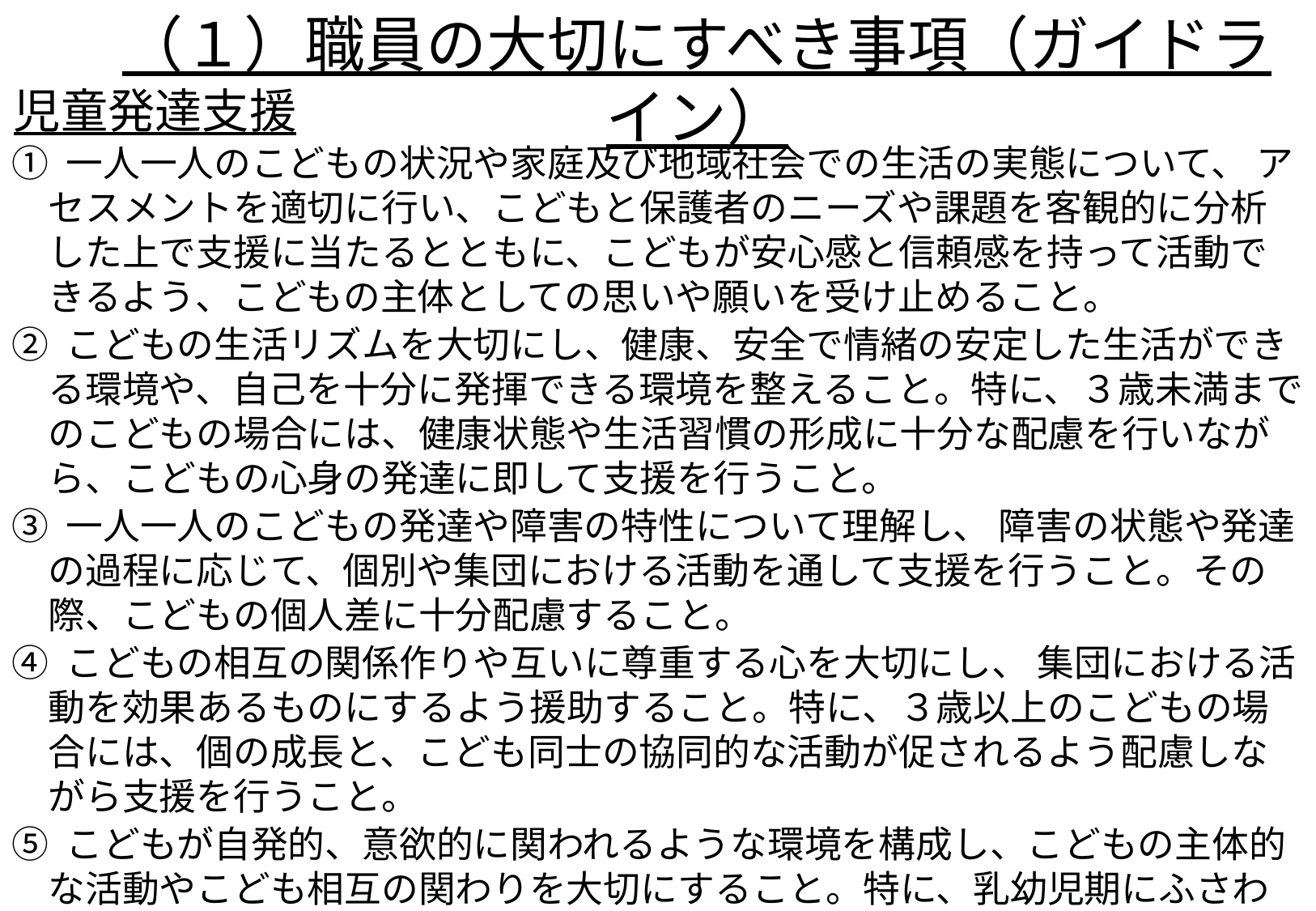

（１）職員の大切にすべき事項（ガイドライン）
児童発達支援
① 一人一人のこどもの状況や家庭及び地域社会での生活の実態について、 アセスメントを適切に行い、こどもと保護者のニーズや課題を客観的に分析した上で支援に当たるとともに、こどもが安心感と信頼感を持って活動できるよう、こどもの主体としての思いや願いを受け止めること。
② こどもの生活リズムを大切にし、健康、安全で情緒の安定した生活ができる環境や、自己を十分に発揮できる環境を整えること。特に、３歳未満までのこどもの場合には、健康状態や生活習慣の形成に十分な配慮を行いながら、こどもの心身の発達に即して支援を行うこと。
③ 一人一人のこどもの発達や障害の特性について理解し、 障害の状態や発達の過程に応じて、個別や集団における活動を通して支援を行うこと。その際、こどもの個人差に十分配慮すること。
④ こどもの相互の関係作りや互いに尊重する心を大切にし、 集団における活動を効果あるものにするよう援助すること。特に、３歳以上のこどもの場合には、個の成長と、こども同士の協同的な活動が促されるよう配慮しながら支援を行うこと。
⑤ こどもが自発的、意欲的に関われるような環境を構成し、こどもの主体的な活動やこども相互の関わりを大切にすること。特に、乳幼児期にふさわしい体験が得られるように支援を行うこと。